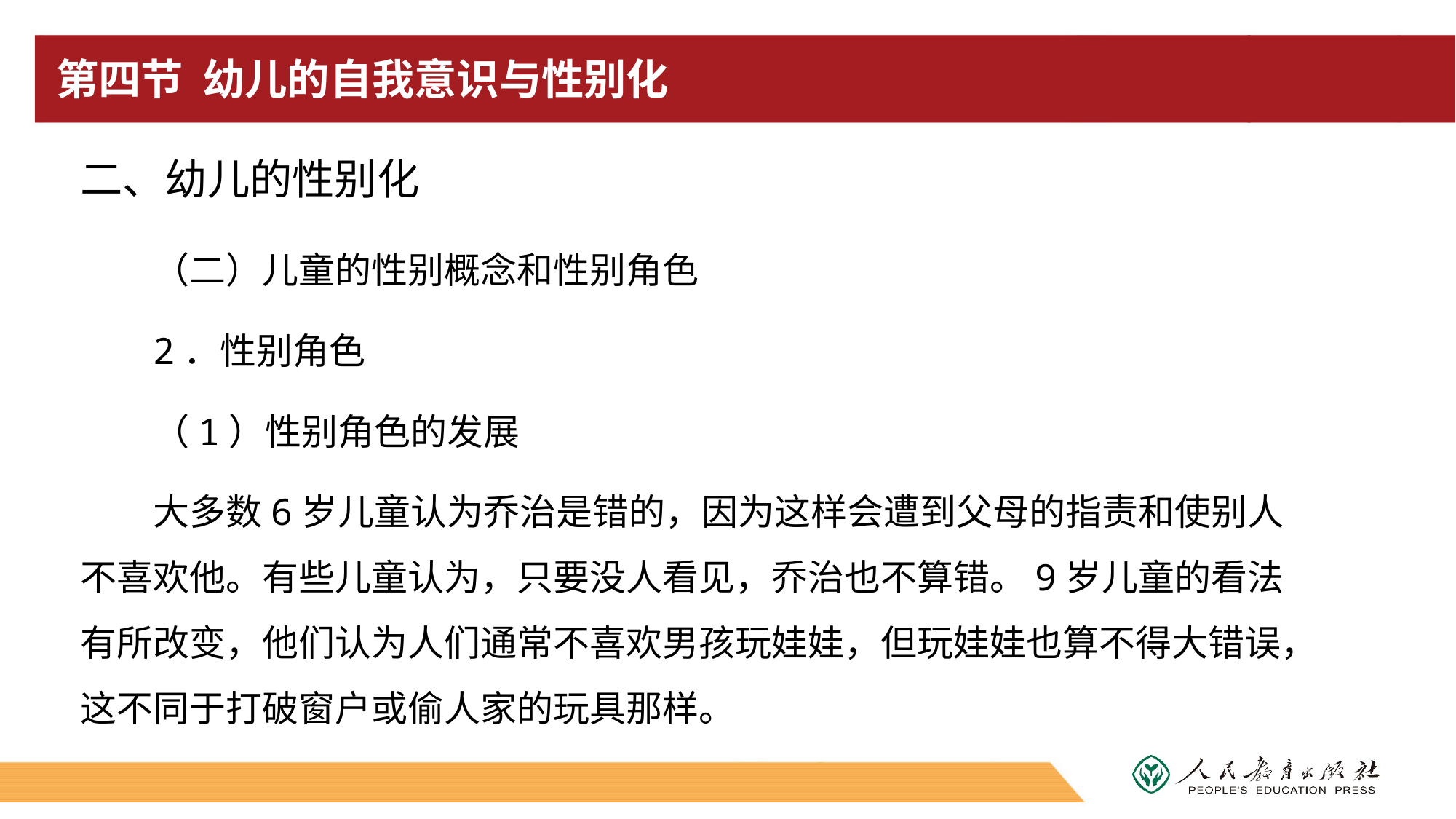

# 第四节  幼儿的自我意识与性别化
二、幼儿的性别化
（二）儿童的性别概念和性别角色
2．性别角色
（1）性别角色的发展
大多数6岁儿童认为乔治是错的，因为这样会遭到父母的指责和使别人不喜欢他。有些儿童认为，只要没人看见，乔治也不算错。9岁儿童的看法有所改变，他们认为人们通常不喜欢男孩玩娃娃，但玩娃娃也算不得大错误，这不同于打破窗户或偷人家的玩具那样。